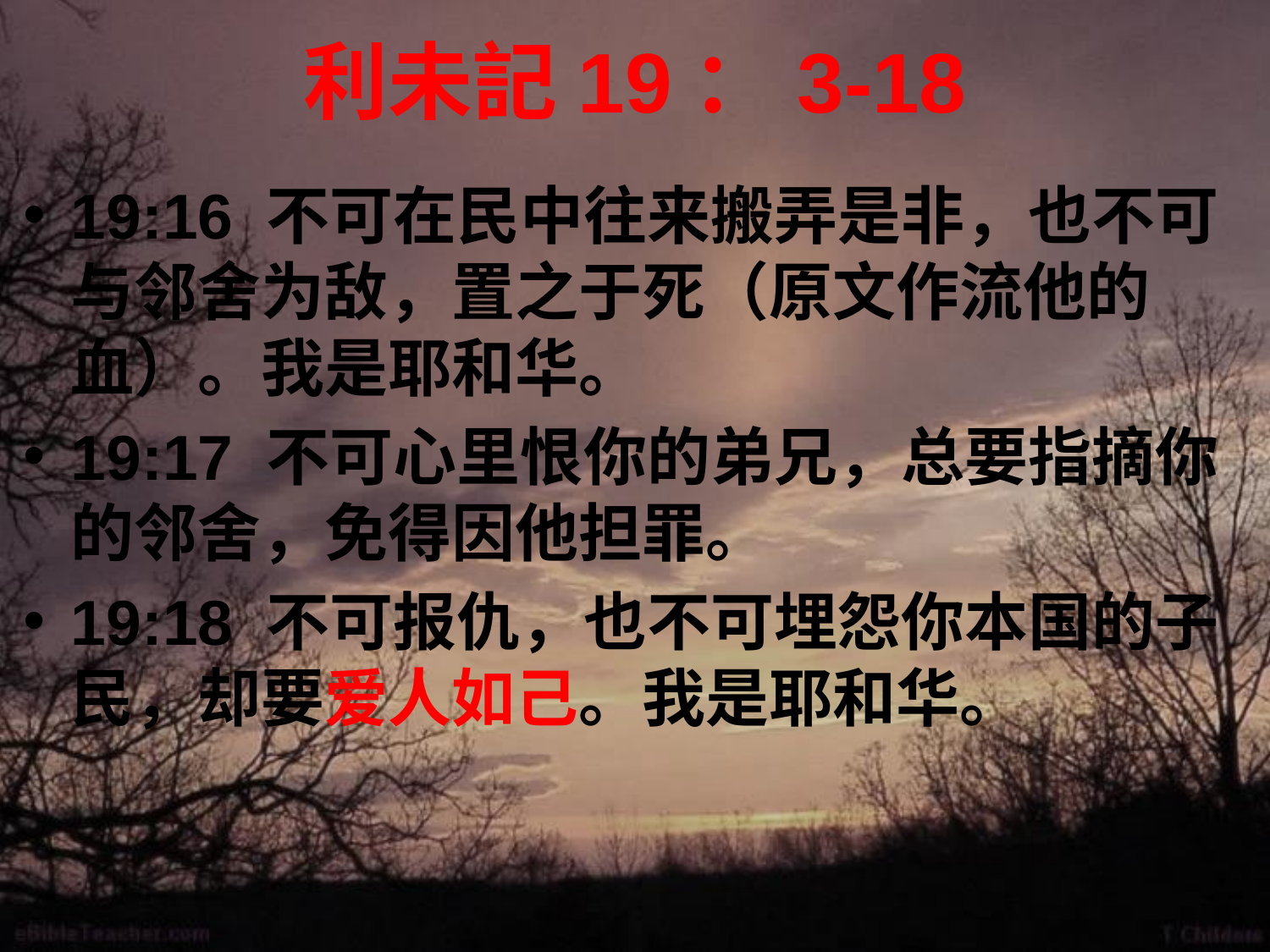

# 利未記19：3-18
19:16 不可在民中往来搬弄是非，也不可与邻舍为敌，置之于死（原文作流他的血）。我是耶和华。
19:17 不可心里恨你的弟兄，总要指摘你的邻舍，免得因他担罪。
19:18 不可报仇，也不可埋怨你本国的子民，却要爱人如己。我是耶和华。